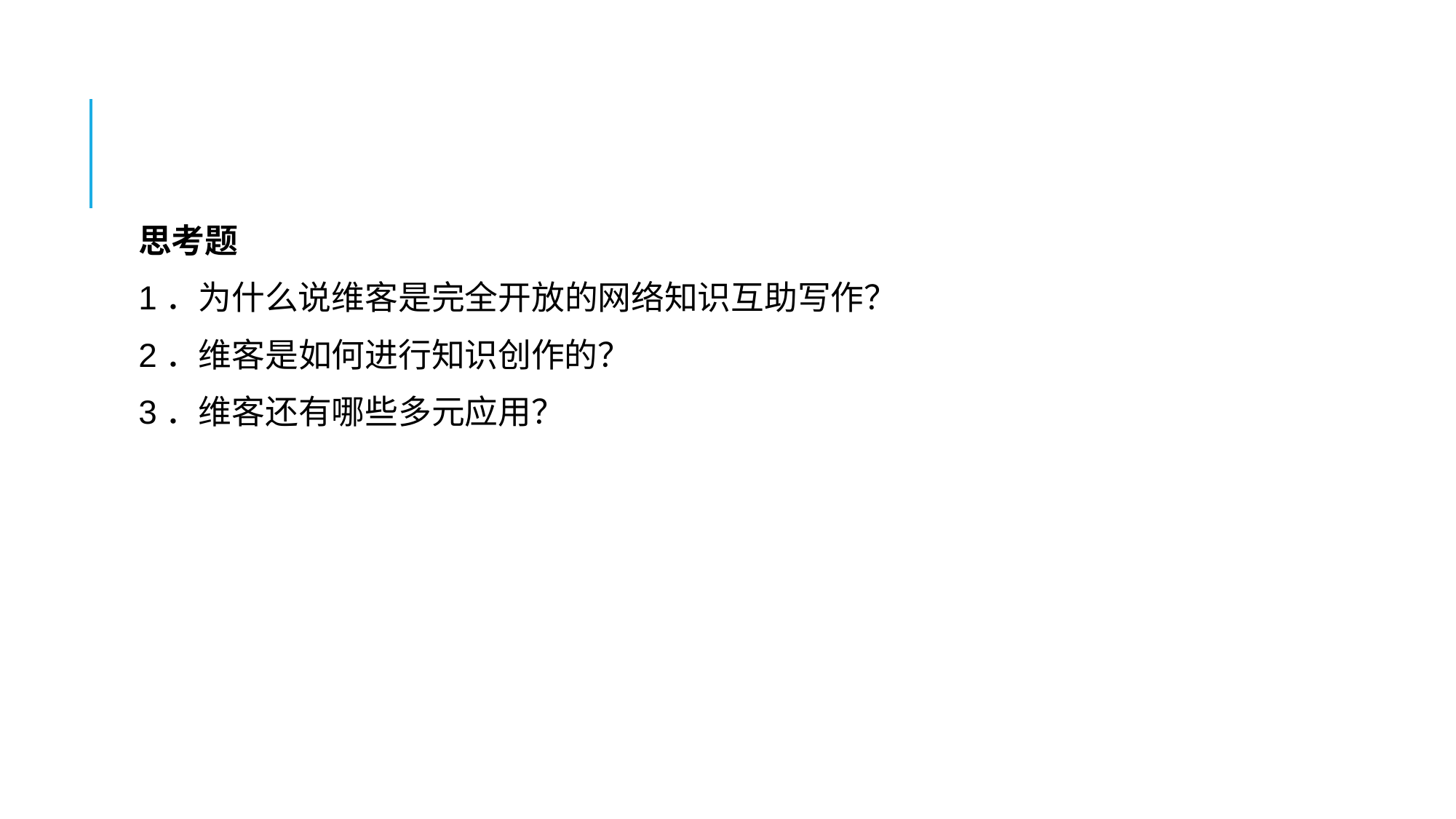

#
思考题
1．为什么说维客是完全开放的网络知识互助写作？
2．维客是如何进行知识创作的？
3．维客还有哪些多元应用？